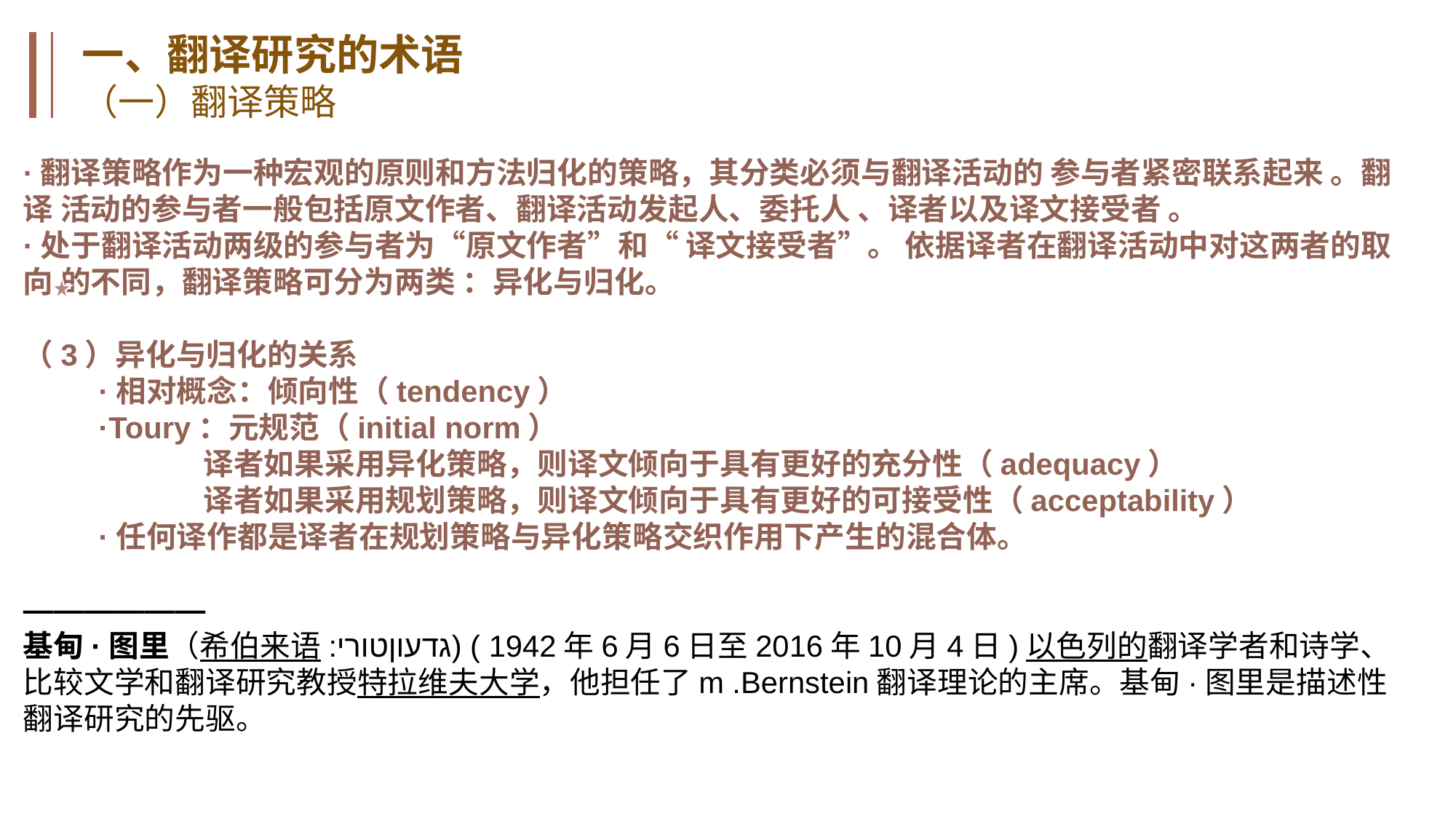

一、翻译研究的术语
（一）翻译策略
·翻译策略作为一种宏观的原则和方法归化的策略，其分类必须与翻译活动的 参与者紧密联系起来 。翻译 活动的参与者一般包括原文作者、翻译活动发起人、委托人 、译者以及译文接受者 。
·处于翻译活动两级的参与者为“原文作者”和“ 译文接受者”。 依据译者在翻译活动中对这两者的取向 的不同，翻译策略可分为两类 ：异化与归化。

（3）异化与归化的关系
         ·相对概念：倾向性（tendency）
         ·Toury：元规范（initial norm）
                         译者如果采用异化策略，则译文倾向于具有更好的充分性（adequacy）
                         译者如果采用规划策略，则译文倾向于具有更好的可接受性（acceptability）
         ·任何译作都是译者在规划策略与异化策略交织作用下产生的混合体。

——————
基甸·图里（希伯来语:גדעוןטורי‎‎) ( 1942年6月6日至2016年10月4日)以色列的翻译学者和诗学、比较文学和翻译研究教授特拉维夫大学，他担任了m .Bernstein翻译理论的主席。基甸·图里是描述性翻译研究的先驱。